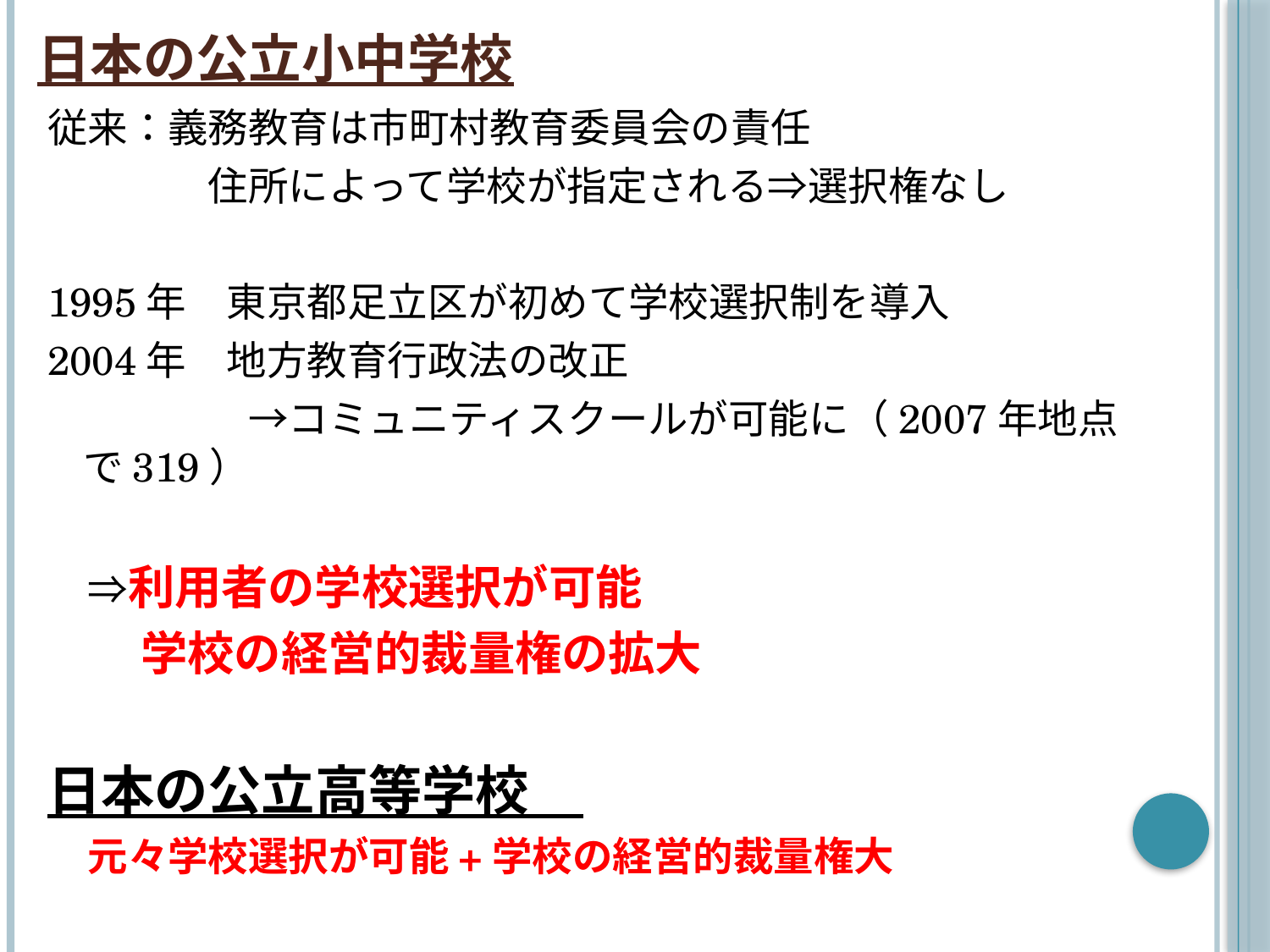

# 日本の公立小中学校
従来：義務教育は市町村教育委員会の責任
　　　　住所によって学校が指定される⇒選択権なし

1995年　東京都足立区が初めて学校選択制を導入
2004年　地方教育行政法の改正
　　　　　→コミュニティスクールが可能に（2007年地点で319）

　⇒利用者の学校選択が可能
　　学校の経営的裁量権の拡大

日本の公立高等学校
　元々学校選択が可能+学校の経営的裁量権大